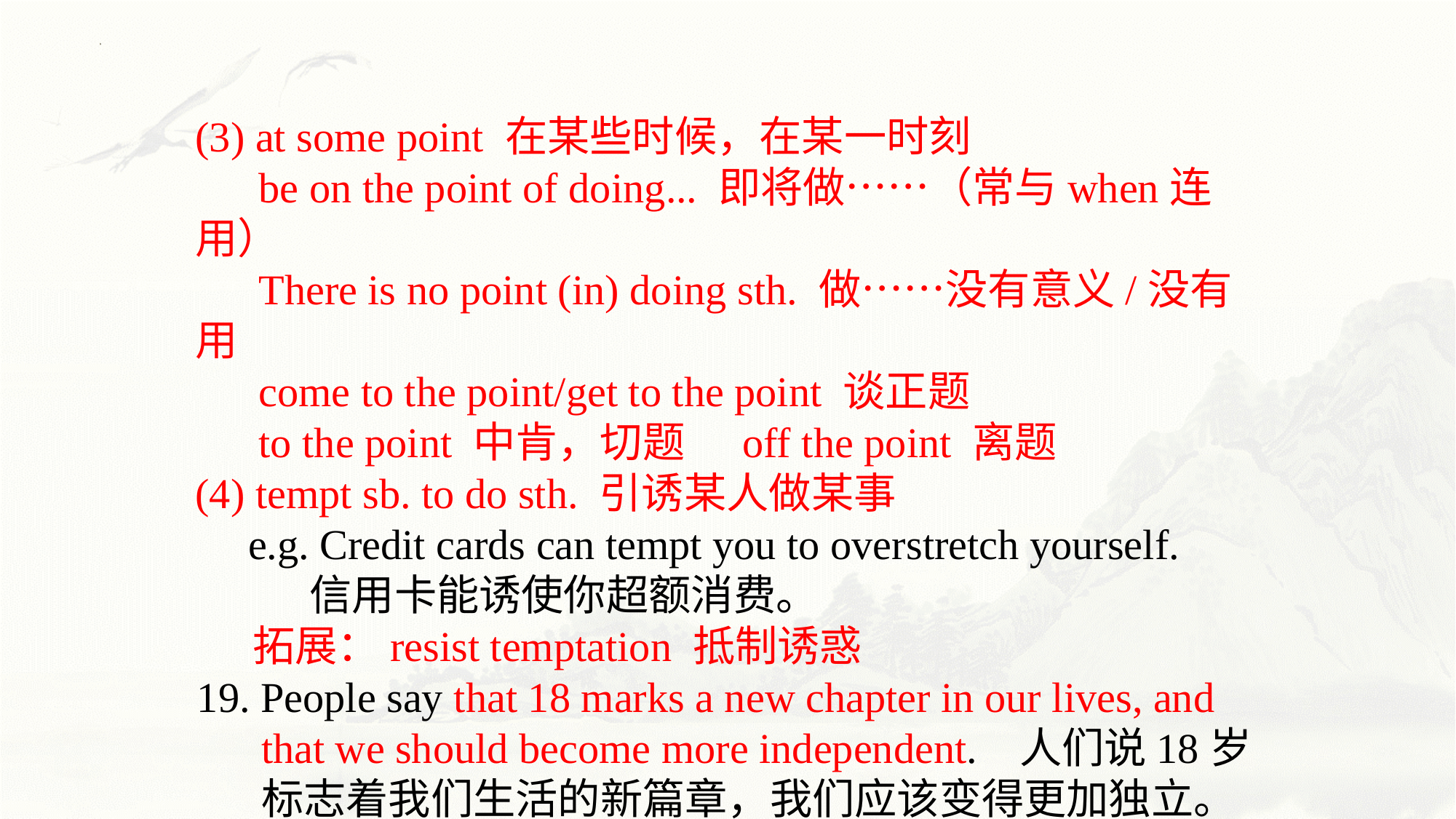

(3) at some point 在某些时候，在某一时刻
      be on the point of doing... 即将做……（常与when连用）
      There is no point (in) doing sth. 做……没有意义/没有用
      come to the point/get to the point 谈正题
      to the point 中肯，切题     off the point 离题
(4) tempt sb. to do sth. 引诱某人做某事
     e.g. Credit cards can tempt you to overstretch yourself.
           信用卡能诱使你超额消费。
     拓展：resist temptation 抵制诱惑
19. People say that 18 marks a new chapter in our lives, and that we should become more independent.   人们说18岁标志着我们生活的新篇章，我们应该变得更加独立。
       两个that引导宾语从句，由and连接，为并列关系。